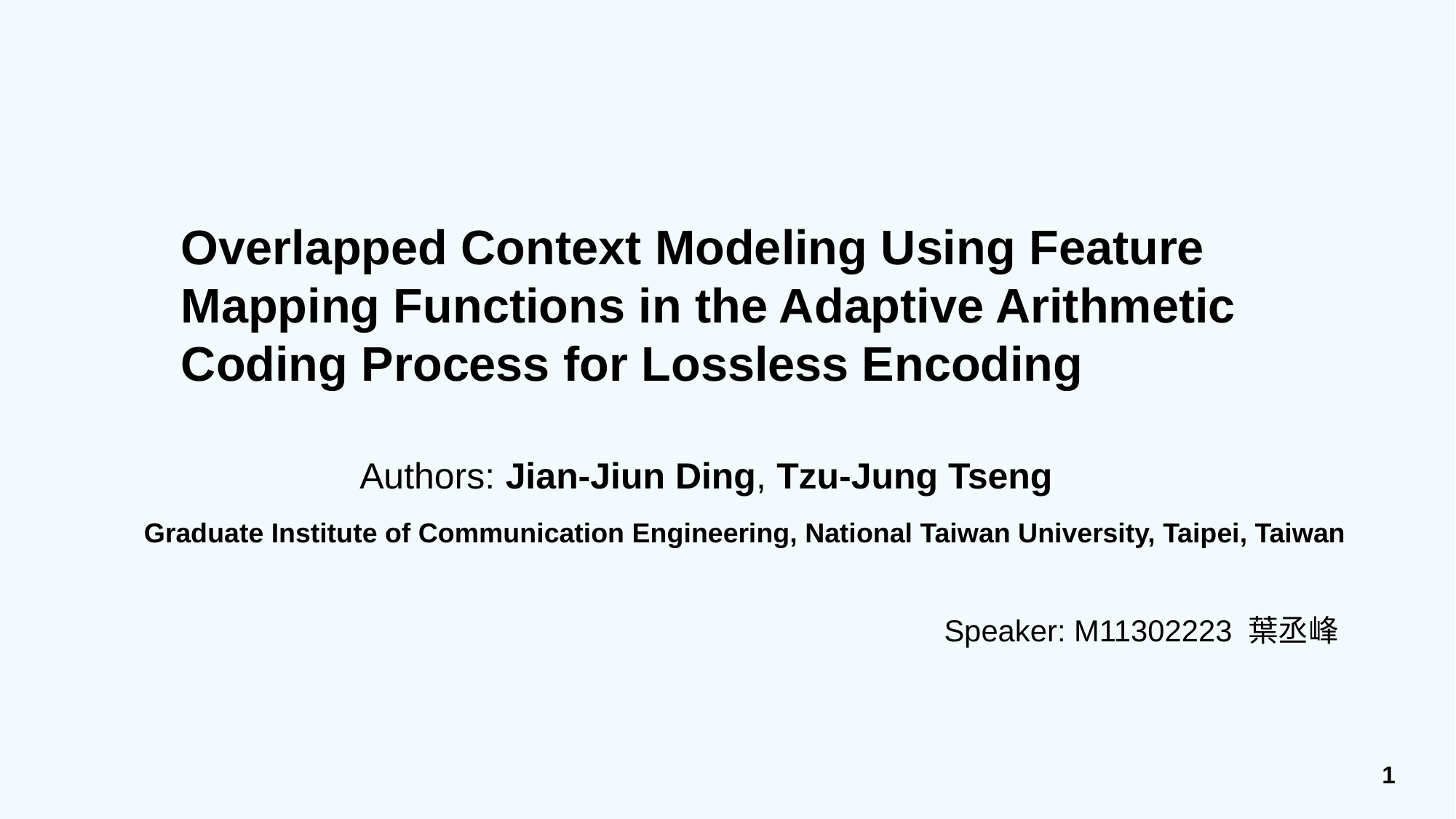

Overlapped Context Modeling Using Feature Mapping Functions in the Adaptive Arithmetic Coding Process for Lossless Encoding
Authors: Jian-Jiun Ding, Tzu-Jung Tseng
Graduate Institute of Communication Engineering, National Taiwan University, Taipei, Taiwan
Speaker: M11302223 葉丞峰
1